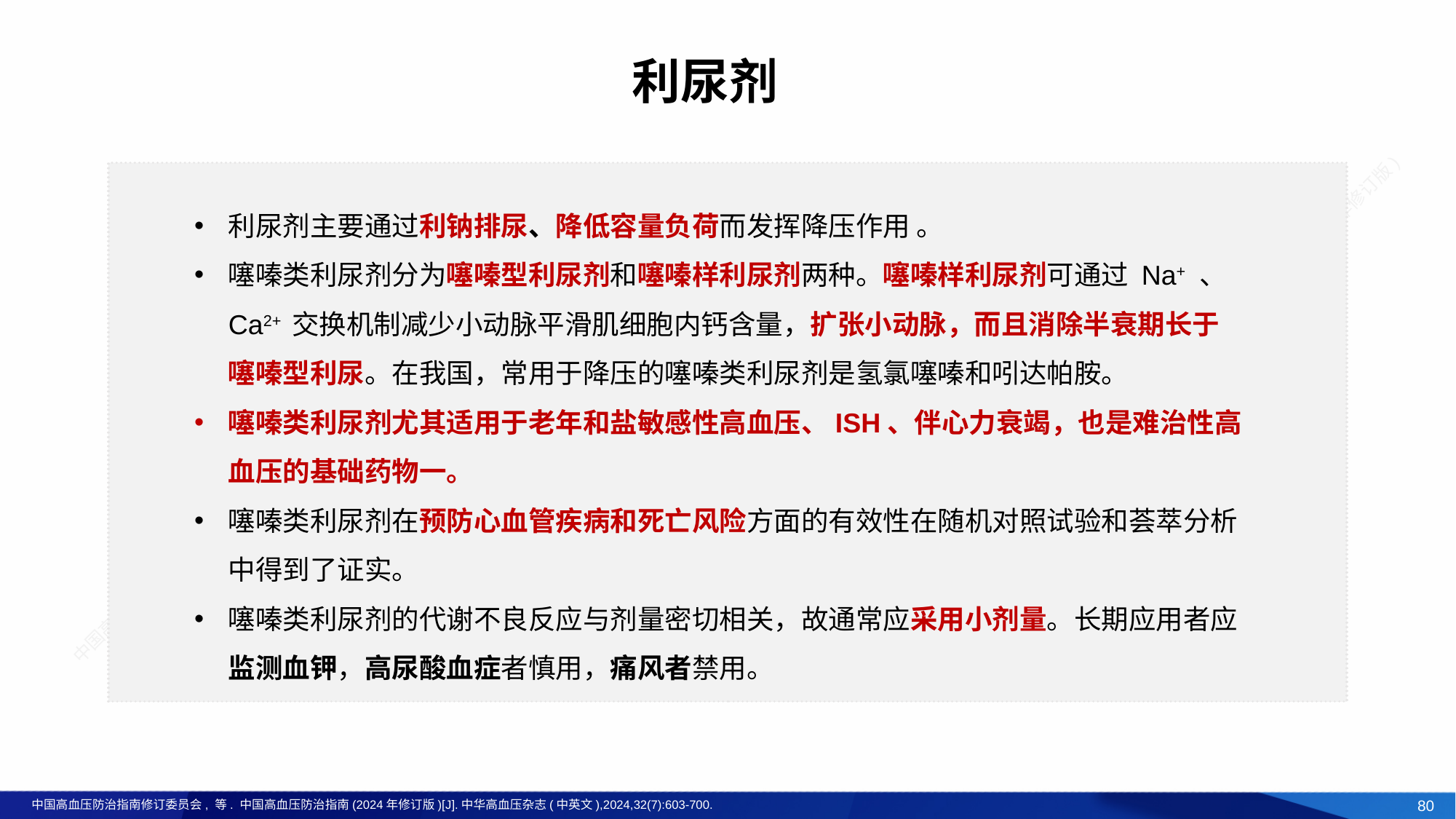

# 利尿剂

利尿剂主要通过利钠排尿、降低容量负荷而发挥降压作用 。
噻嗪类利尿剂分为噻嗪型利尿剂和噻嗪样利尿剂两种。噻嗪样利尿剂可通过 Na+ 、Ca2+ 交换机制减少小动脉平滑肌细胞内钙含量，扩张小动脉，而且消除半衰期长于噻嗪型利尿。在我国，常用于降压的噻嗪类利尿剂是氢氯噻嗪和吲达帕胺。
噻嗪类利尿剂尤其适用于老年和盐敏感性高血压、ISH、伴心力衰竭，也是难治性高血压的基础药物一。
噻嗪类利尿剂在预防心血管疾病和死亡风险方面的有效性在随机对照试验和荟萃分析中得到了证实。
噻嗪类利尿剂的代谢不良反应与剂量密切相关，故通常应采用小剂量。长期应用者应监测血钾，高尿酸血症者慎用，痛风者禁用。